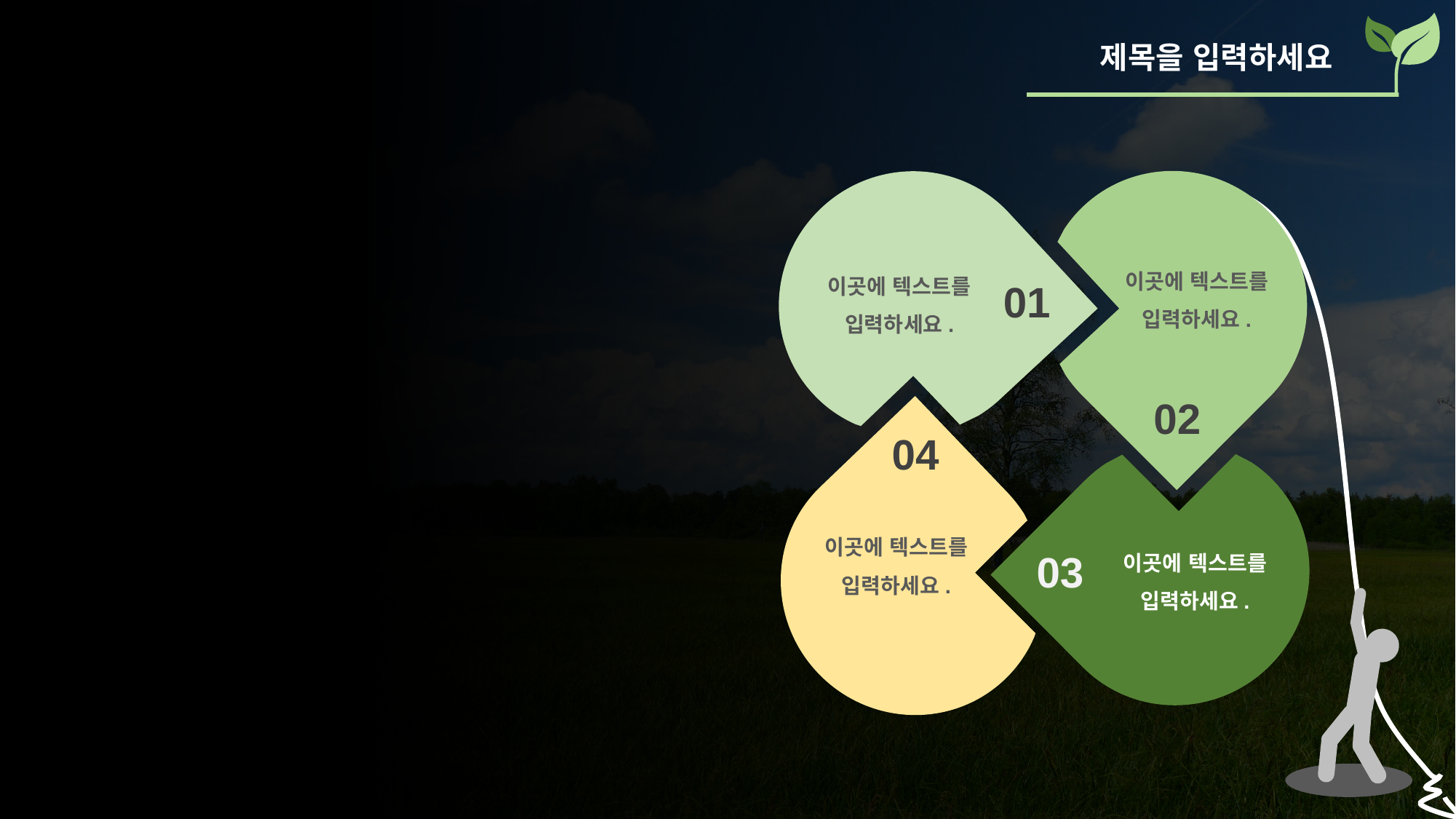

제목을 입력하세요

01
02
04
03
이곳에 텍스트를 입력하세요.
이곳에 텍스트를 입력하세요.
이곳에 텍스트를 입력하세요.
이곳에 텍스트를 입력하세요.